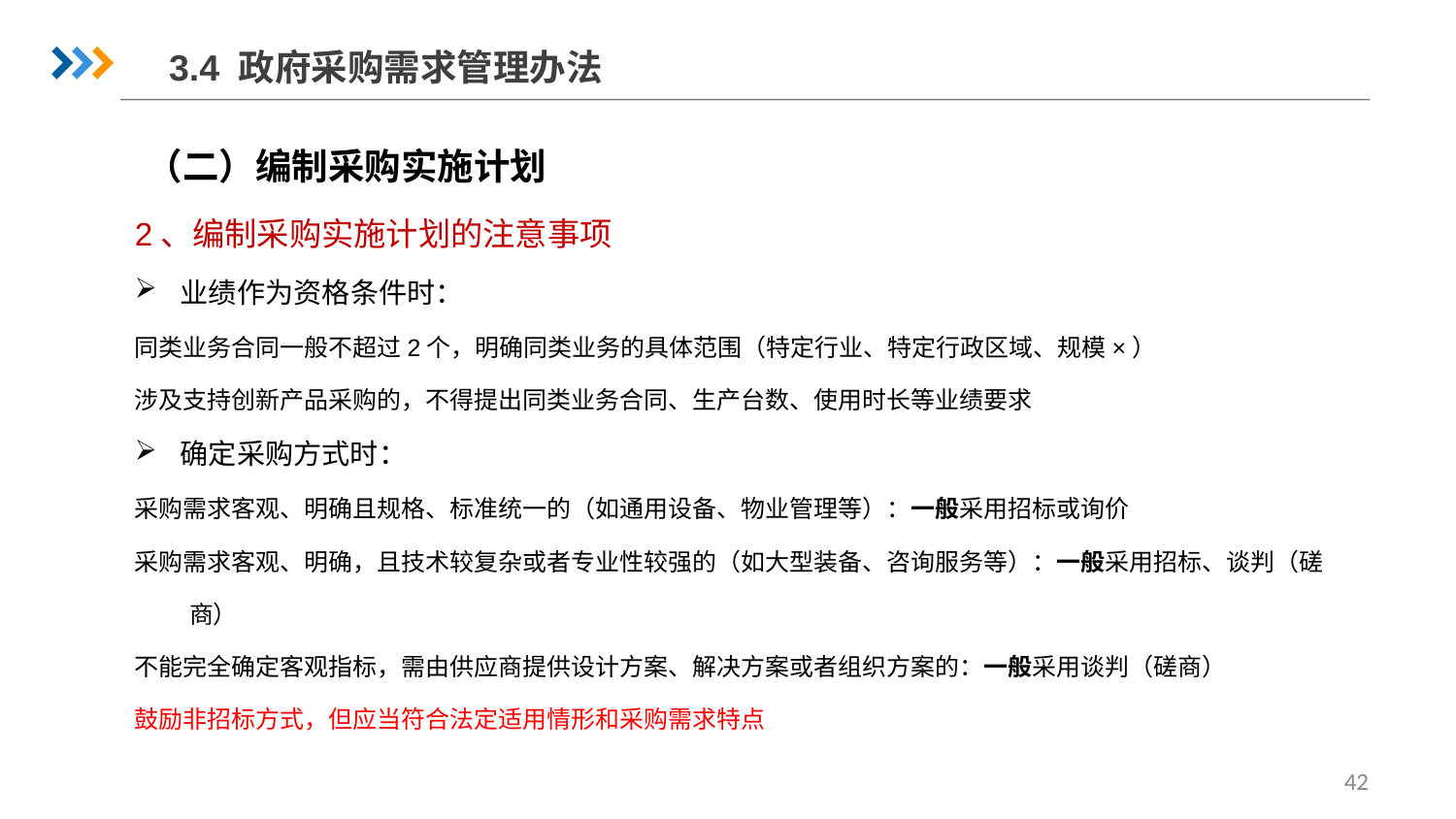

3.4 政府采购需求管理办法

（二）编制采购实施计划
2、编制采购实施计划的注意事项
业绩作为资格条件时：
同类业务合同一般不超过2个，明确同类业务的具体范围（特定行业、特定行政区域、规模×）
涉及支持创新产品采购的，不得提出同类业务合同、生产台数、使用时长等业绩要求
确定采购方式时：
采购需求客观、明确且规格、标准统一的（如通用设备、物业管理等）：一般采用招标或询价
采购需求客观、明确，且技术较复杂或者专业性较强的（如大型装备、咨询服务等）：一般采用招标、谈判（磋商）
不能完全确定客观指标，需由供应商提供设计方案、解决方案或者组织方案的：一般采用谈判（磋商）
鼓励非招标方式，但应当符合法定适用情形和采购需求特点
42